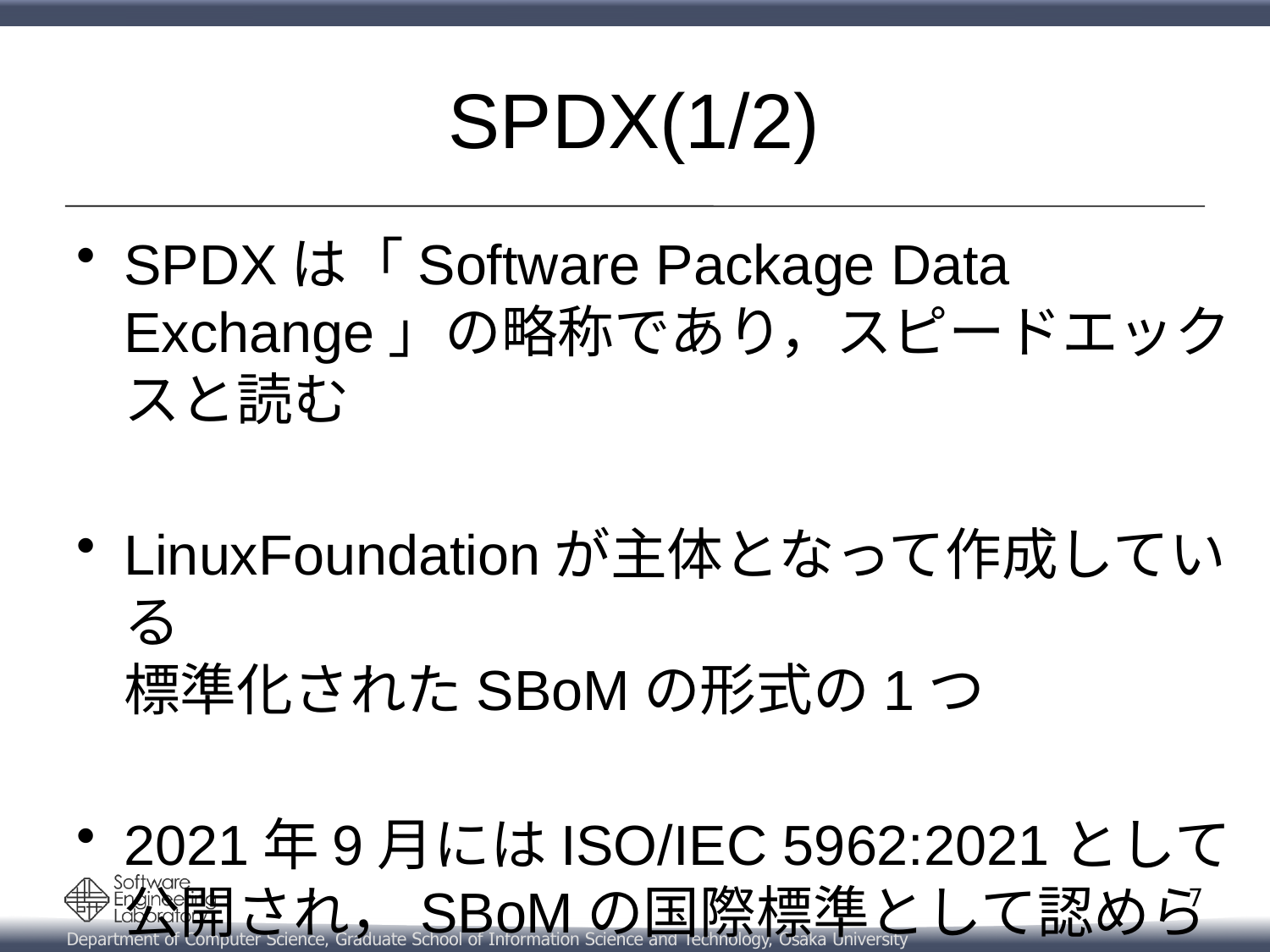

# SPDX(1/2)
SPDXは「Software Package Data Exchange」の略称であり，スピードエックスと読む

LinuxFoundationが主体となって作成している
標準化されたSBoMの形式の1つ

2021年9月にはISO/IEC 5962:2021として
公開され，SBoMの国際標準として認められた

7